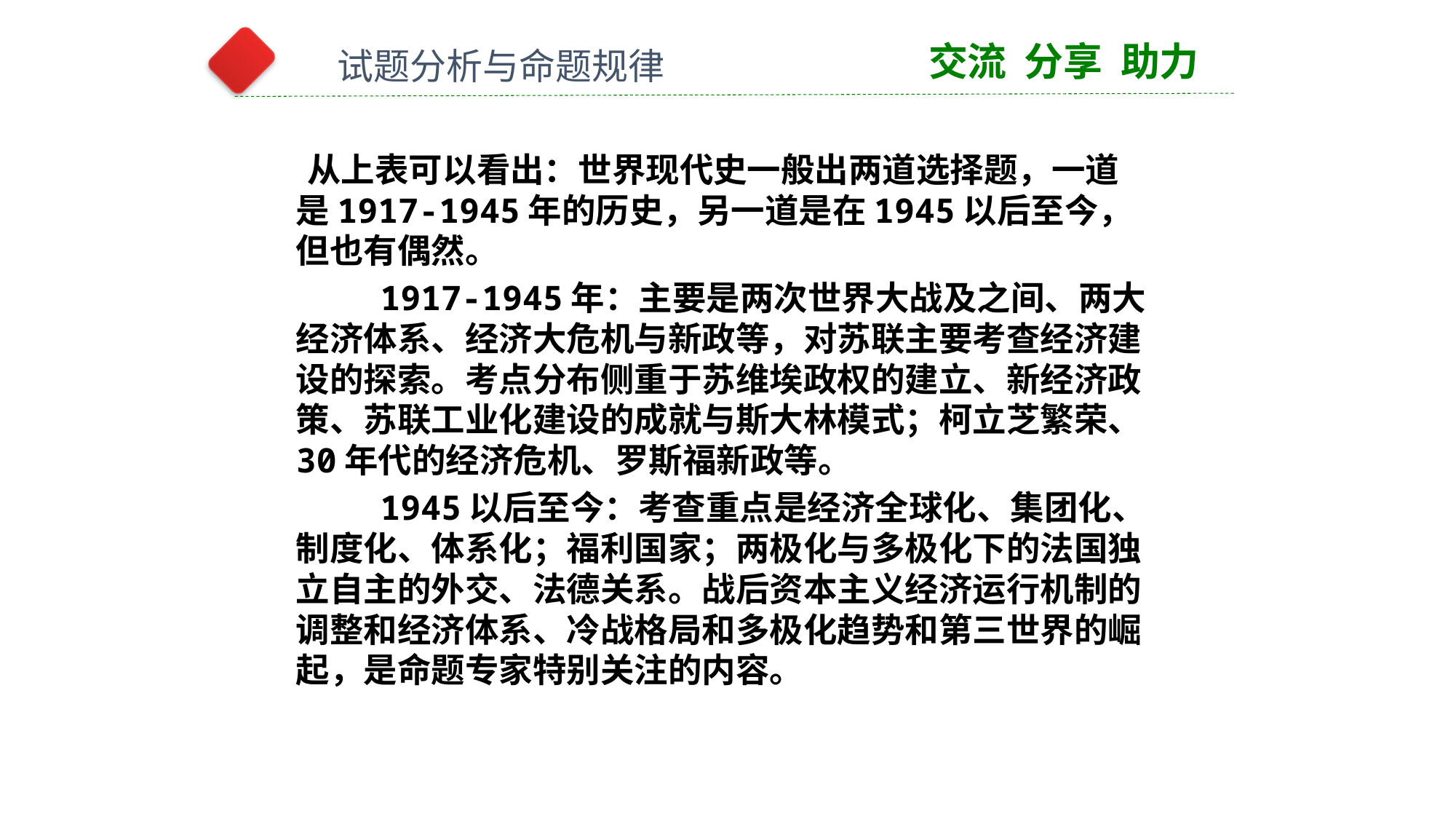

交流  分享  助力

试题分析与命题规律
      从上表可以看出：世界现代史一般出两道选择题，一道是1917-1945年的历史，另一道是在1945以后至今，但也有偶然。
      1917-1945年：主要是两次世界大战及之间、两大经济体系、经济大危机与新政等，对苏联主要考查经济建设的探索。考点分布侧重于苏维埃政权的建立、新经济政策、苏联工业化建设的成就与斯大林模式；柯立芝繁荣、30年代的经济危机、罗斯福新政等。
      1945以后至今：考查重点是经济全球化、集团化、制度化、体系化；福利国家；两极化与多极化下的法国独立自主的外交、法德关系。战后资本主义经济运行机制的调整和经济体系、冷战格局和多极化趋势和第三世界的崛起，是命题专家特别关注的内容。